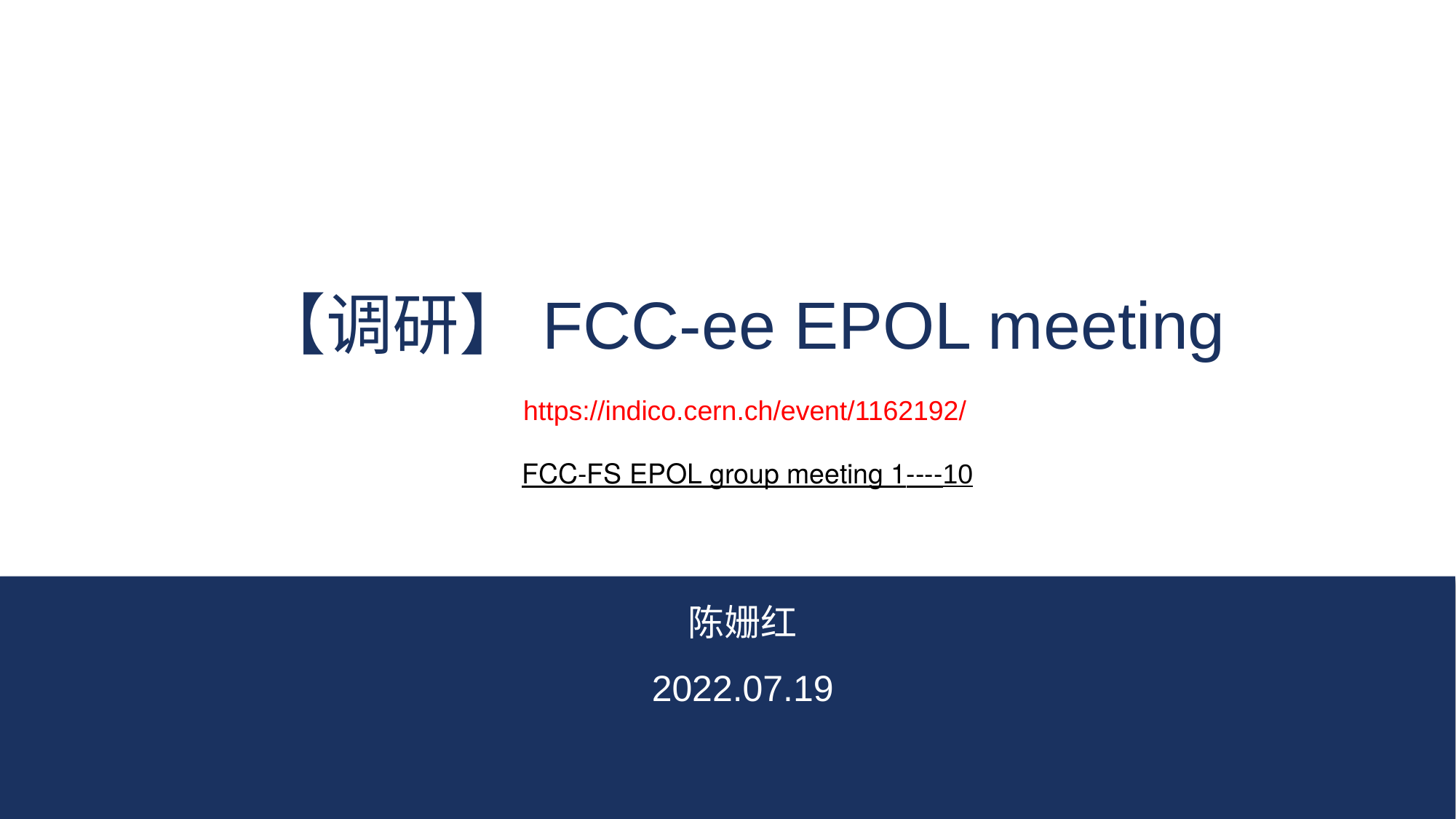

# 【调研】FCC-ee EPOL meeting
https://indico.cern.ch/event/1162192/
FCC-FS EPOL group meeting 1----10
陈姗红
2022.07.19